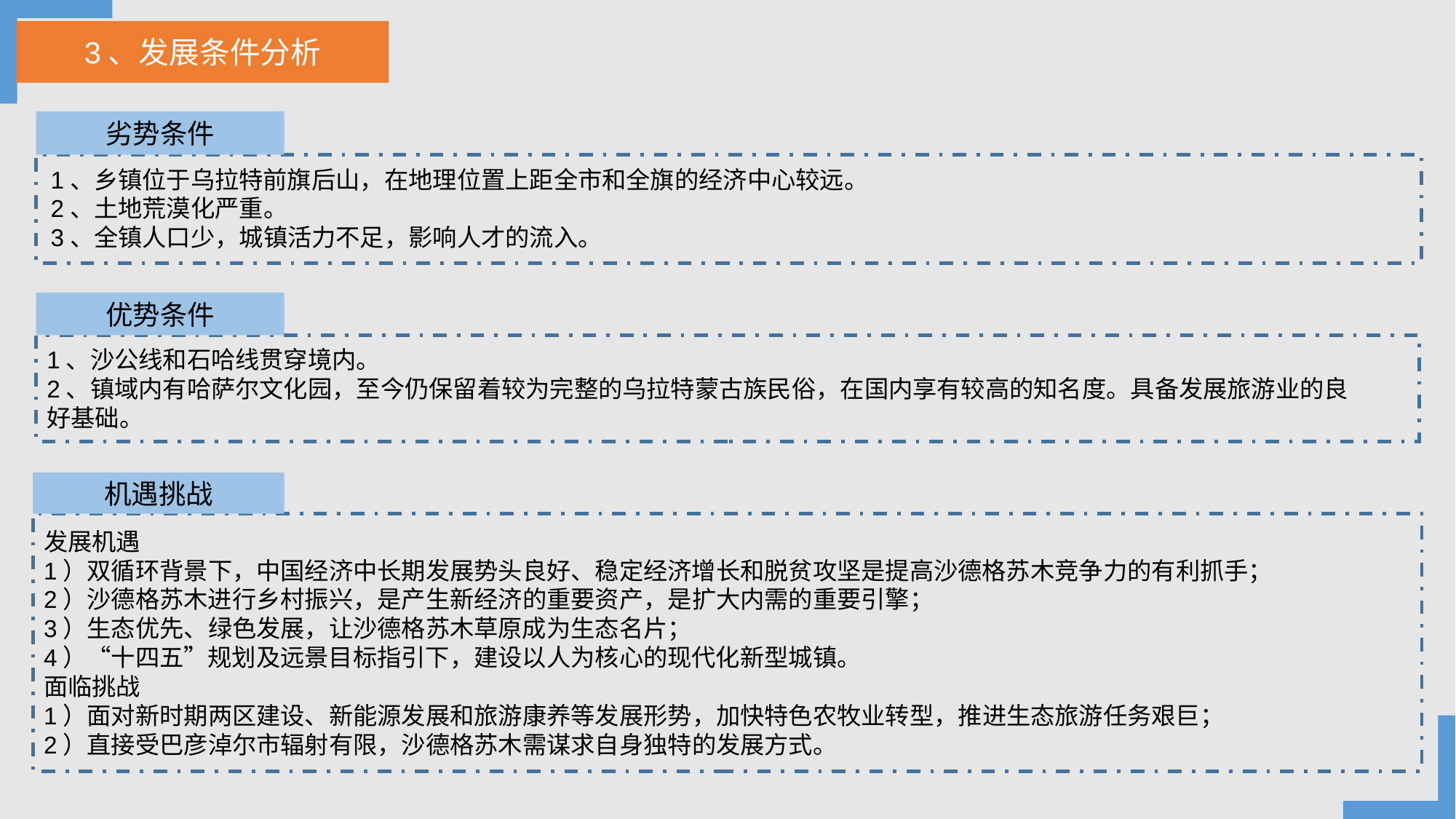

3、发展条件分析
劣势条件

1、乡镇位于乌拉特前旗后山，在地理位置上距全市和全旗的经济中心较远。
2、土地荒漠化严重。
3、全镇人口少，城镇活力不足，影响人才的流入。

优势条件
1、沙公线和石哈线贯穿境内。
2、镇域内有哈萨尔文化园，至今仍保留着较为完整的乌拉特蒙古族民俗，在国内享有较高的知名度。具备发展旅游业的良好基础。
机遇挑战
发展机遇
1）双循环背景下，中国经济中长期发展势头良好、稳定经济增长和脱贫攻坚是提高沙德格苏木竞争力的有利抓手；2）沙德格苏木进行乡村振兴，是产生新经济的重要资产，是扩大内需的重要引擎；3）生态优先、绿色发展，让沙德格苏木草原成为生态名片；4）“十四五”规划及远景目标指引下，建设以人为核心的现代化新型城镇。
面临挑战1）面对新时期两区建设、新能源发展和旅游康养等发展形势，加快特色农牧业转型，推进生态旅游任务艰巨；2）直接受巴彦淖尔市辐射有限，沙德格苏木需谋求自身独特的发展方式。